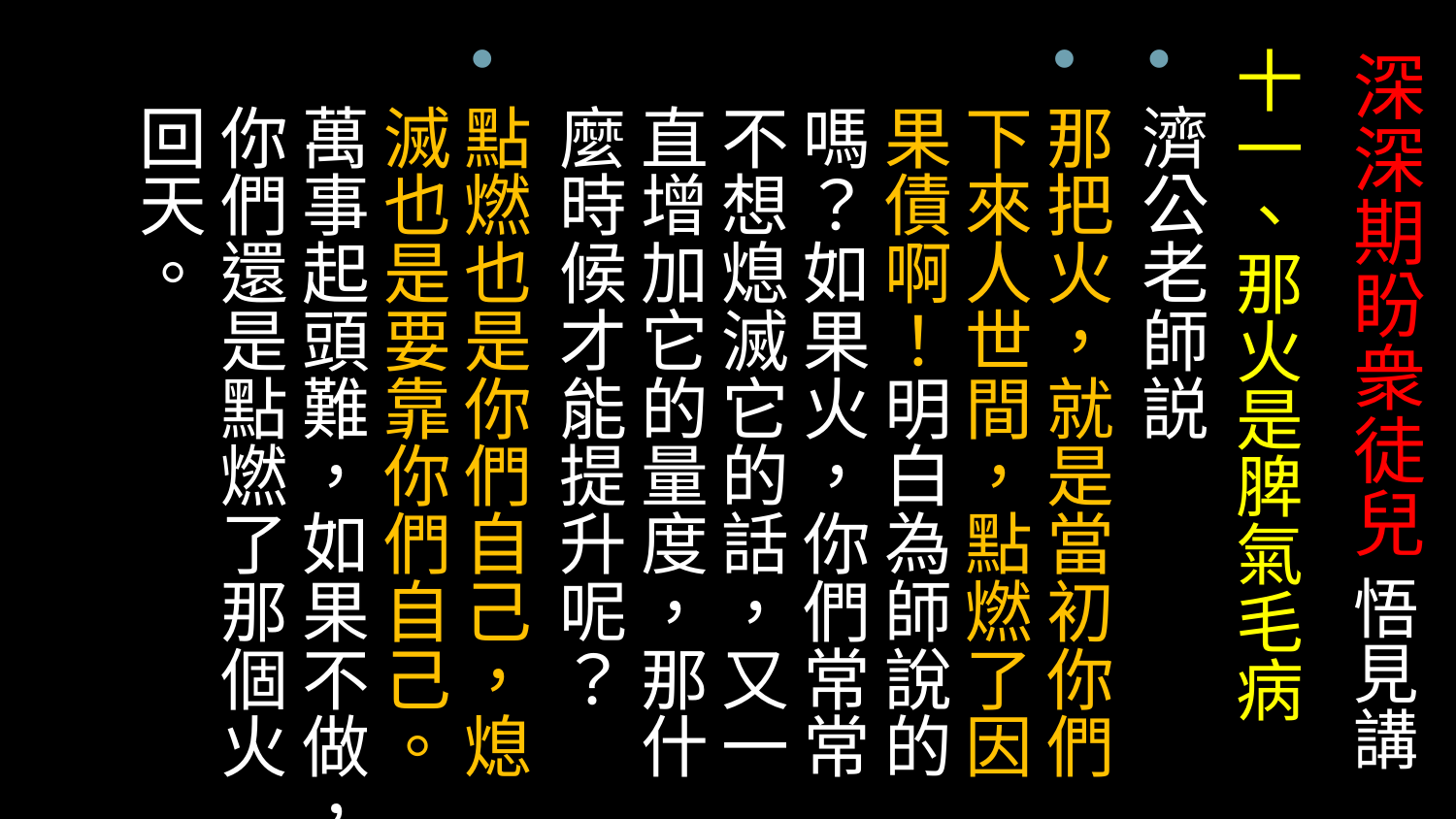

十一、那火是脾氣毛病
濟公老師説
那把火，就是當初你們下來人世間，點燃了因果債啊！明白為師說的嗎？如果火，你們常常不想熄滅它的話，又一直增加它的量度，那什麼時候才能提升呢？
點燃也是你們自己，熄滅也是要靠你們自己。萬事起頭難，如果不做，你們還是點燃了那個火回天。

# 深深期盼衆徒兒 悟見講